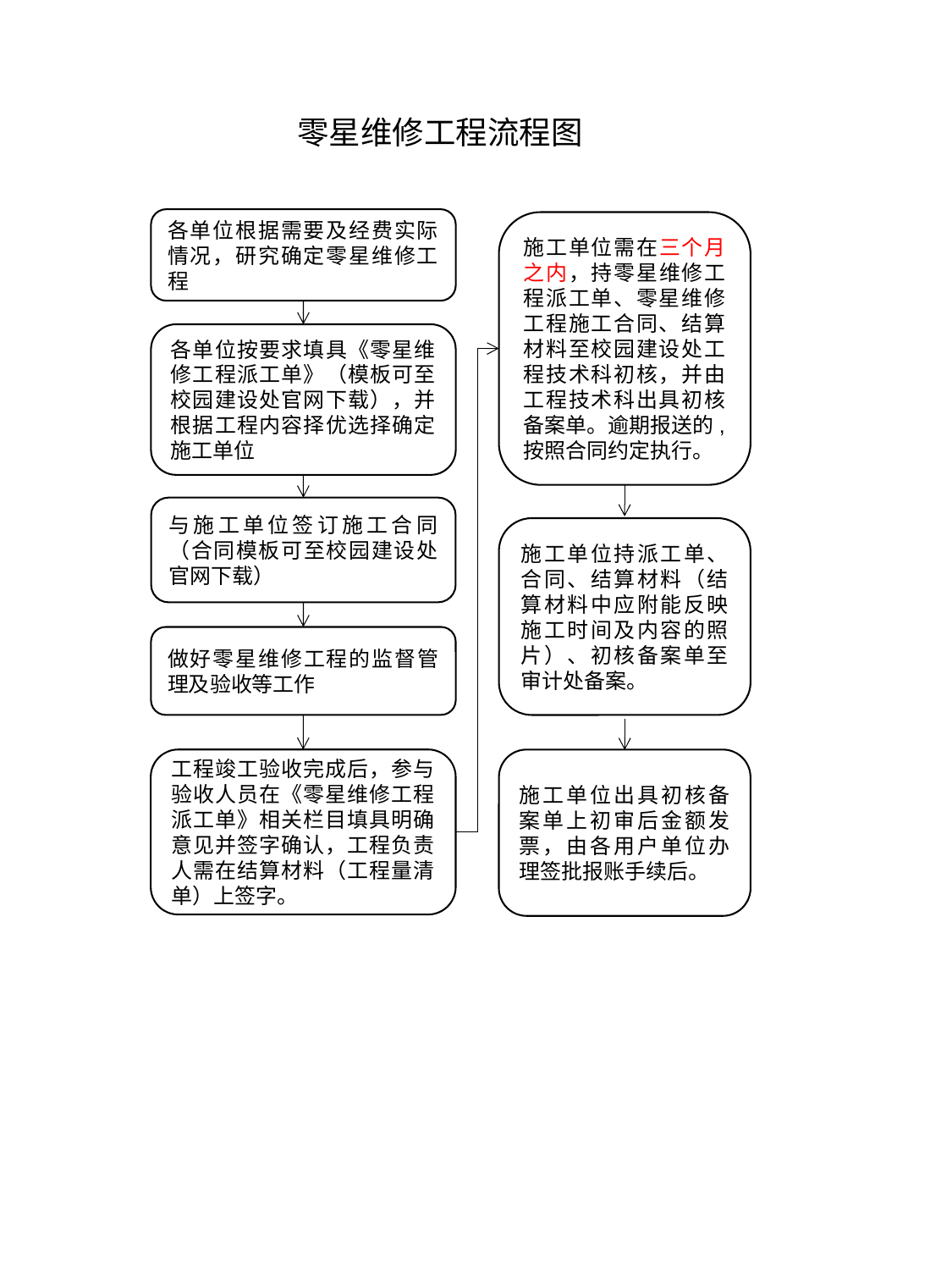

零星维修工程流程图
各单位根据需要及经费实际情况，研究确定零星维修工程
施工单位需在三个月之内，持零星维修工程派工单、零星维修工程施工合同、结算材料至校园建设处工程技术科初核，并由工程技术科出具初核备案单。逾期报送的,按照合同约定执行。
各单位按要求填具《零星维修工程派工单》（模板可至校园建设处官网下载），并根据工程内容择优选择确定施工单位
与施工单位签订施工合同（合同模板可至校园建设处官网下载）
施工单位持派工单、合同、结算材料（结算材料中应附能反映施工时间及内容的照片）、初核备案单至审计处备案。
做好零星维修工程的监督管理及验收等工作
工程竣工验收完成后，参与验收人员在《零星维修工程派工单》相关栏目填具明确意见并签字确认，工程负责人需在结算材料（工程量清单）上签字。
施工单位出具初核备案单上初审后金额发票，由各用户单位办理签批报账手续后。